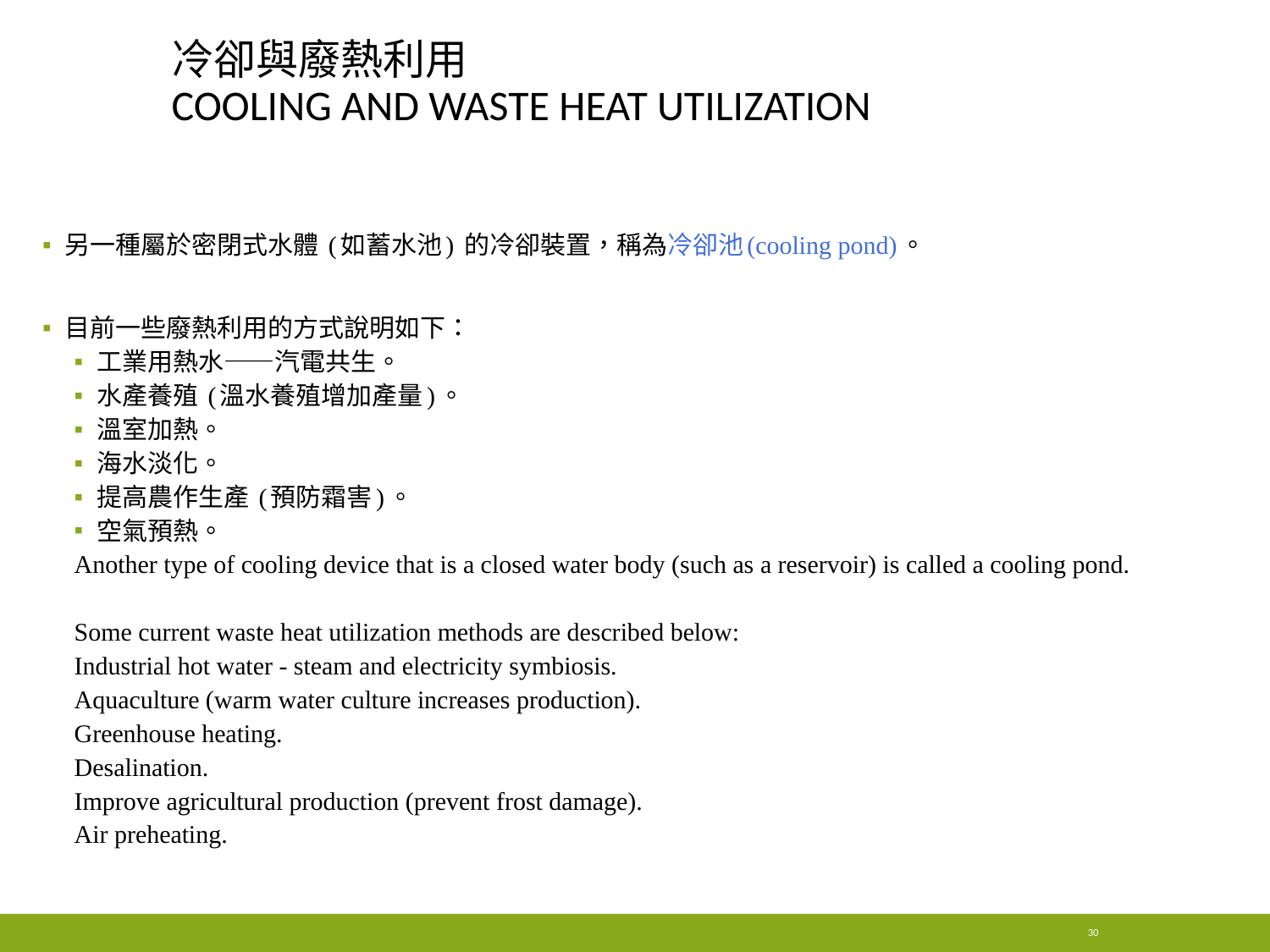

# 冷卻與廢熱利用 Cooling and waste heat utilization
另一種屬於密閉式水體 (如蓄水池) 的冷卻裝置，稱為冷卻池(cooling pond)。

目前一些廢熱利用的方式說明如下：
工業用熱水——汽電共生。
水產養殖 (溫水養殖增加產量)。
溫室加熱。
海水淡化。
提高農作生產 (預防霜害)。
空氣預熱。
Another type of cooling device that is a closed water body (such as a reservoir) is called a cooling pond.

Some current waste heat utilization methods are described below:
Industrial hot water - steam and electricity symbiosis.
Aquaculture (warm water culture increases production).
Greenhouse heating.
Desalination.
Improve agricultural production (prevent frost damage).
Air preheating.
30